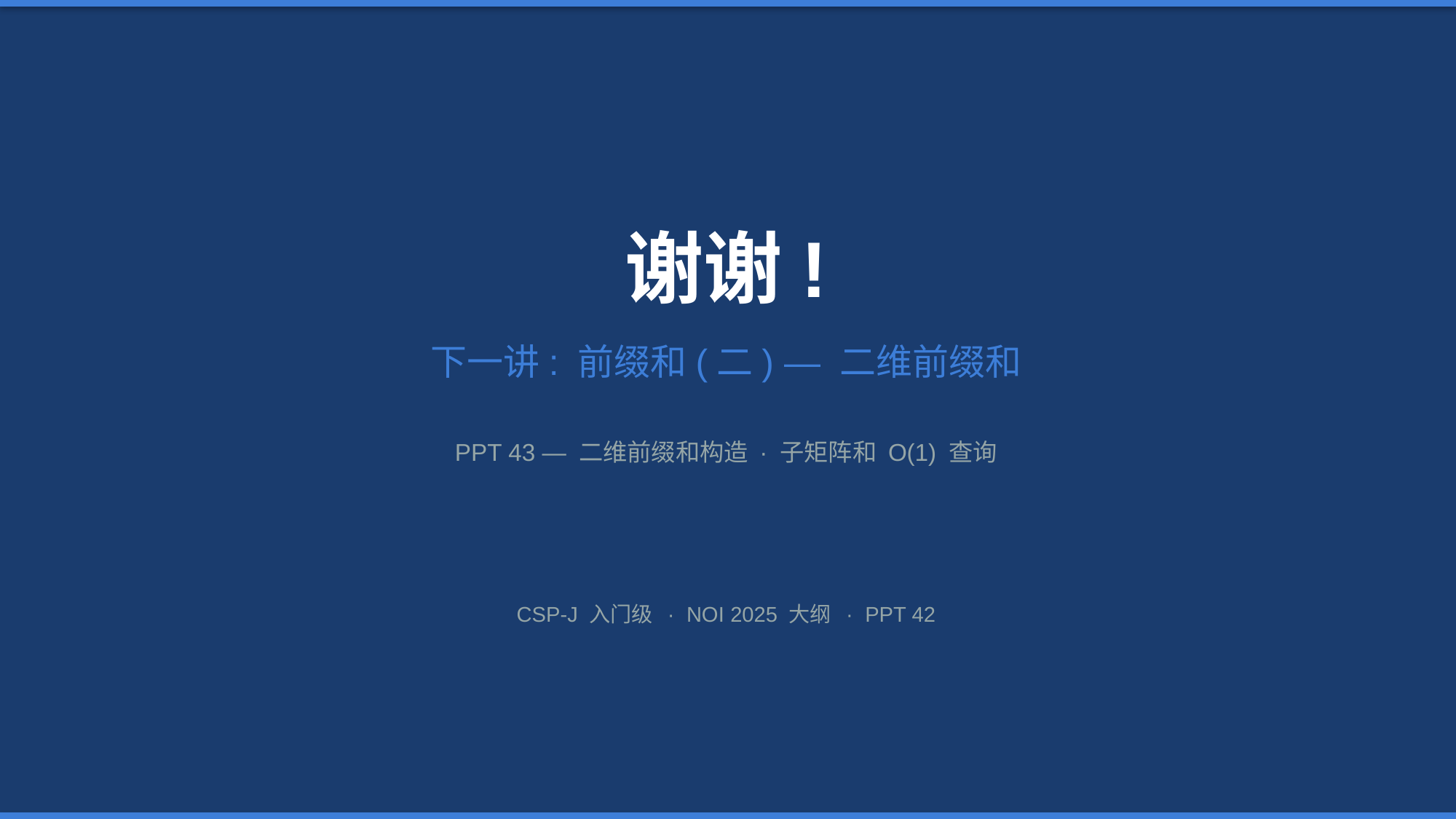

谢谢!
下一讲: 前缀和(二) — 二维前缀和
PPT 43 — 二维前缀和构造 · 子矩阵和 O(1) 查询
CSP-J 入门级  ·  NOI 2025 大纲  ·  PPT 42